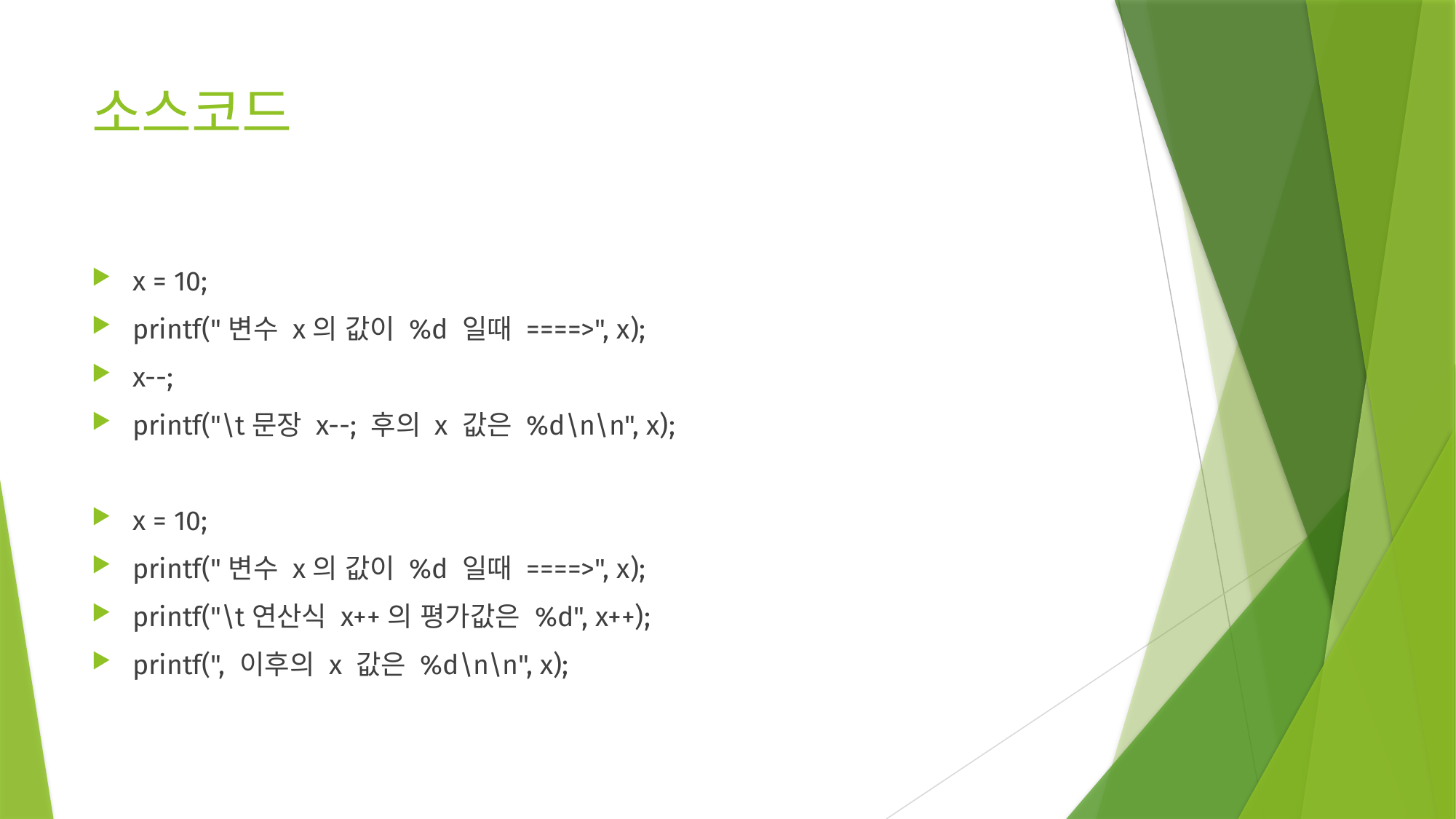

# 소스코드
x = 10;
printf("변수 x의 값이 %d 일때 ====>", x);
x--;
printf("\t문장 x--; 후의 x 값은 %d\n\n", x);

x = 10;
printf("변수 x의 값이 %d 일때 ====>", x);
printf("\t연산식 x++의 평가값은 %d", x++);
printf(", 이후의 x 값은 %d\n\n", x);